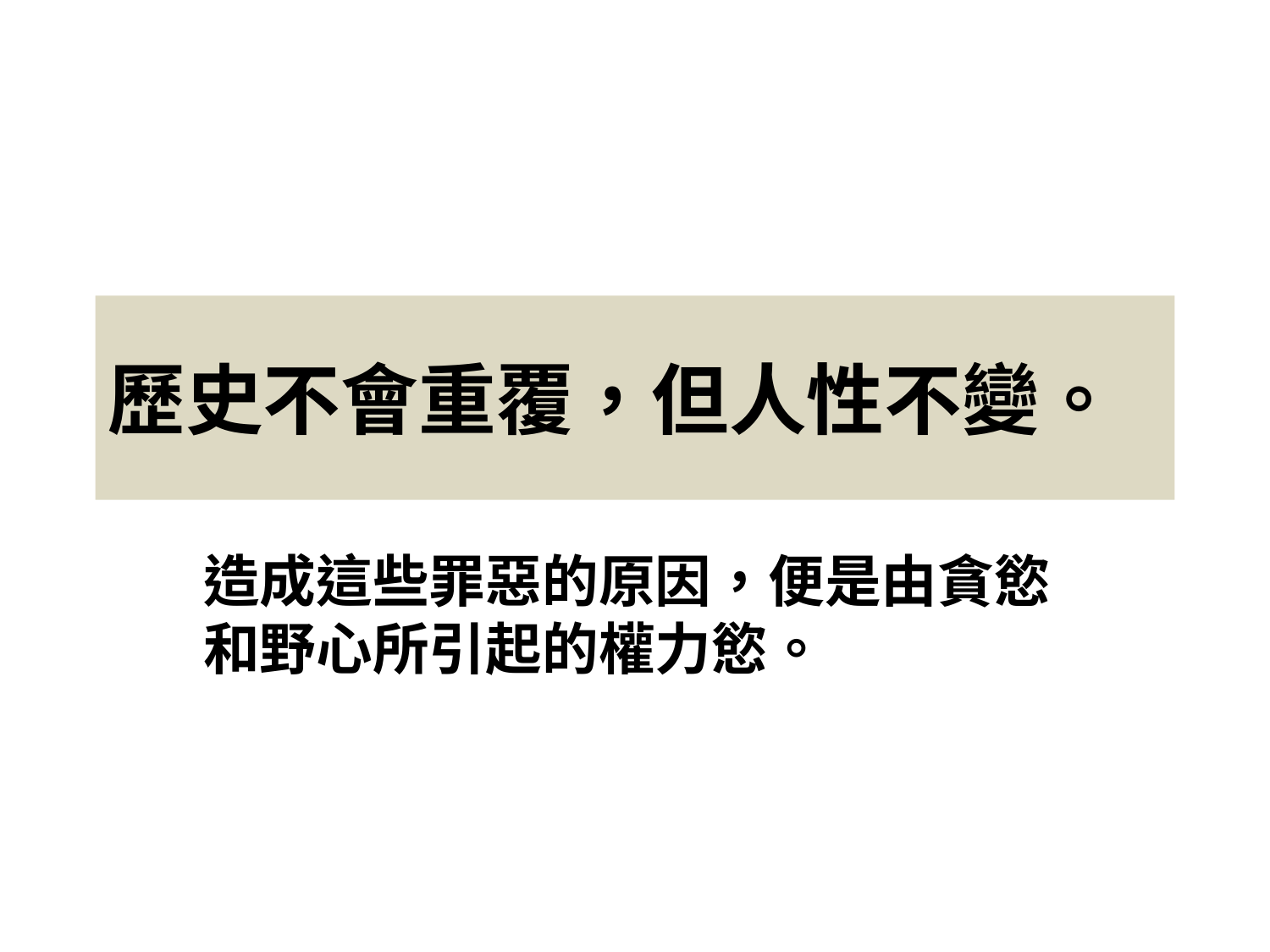

# 歷史不會重覆，但人性不變。
造成這些罪惡的原因，便是由貪慾和野心所引起的權力慾。